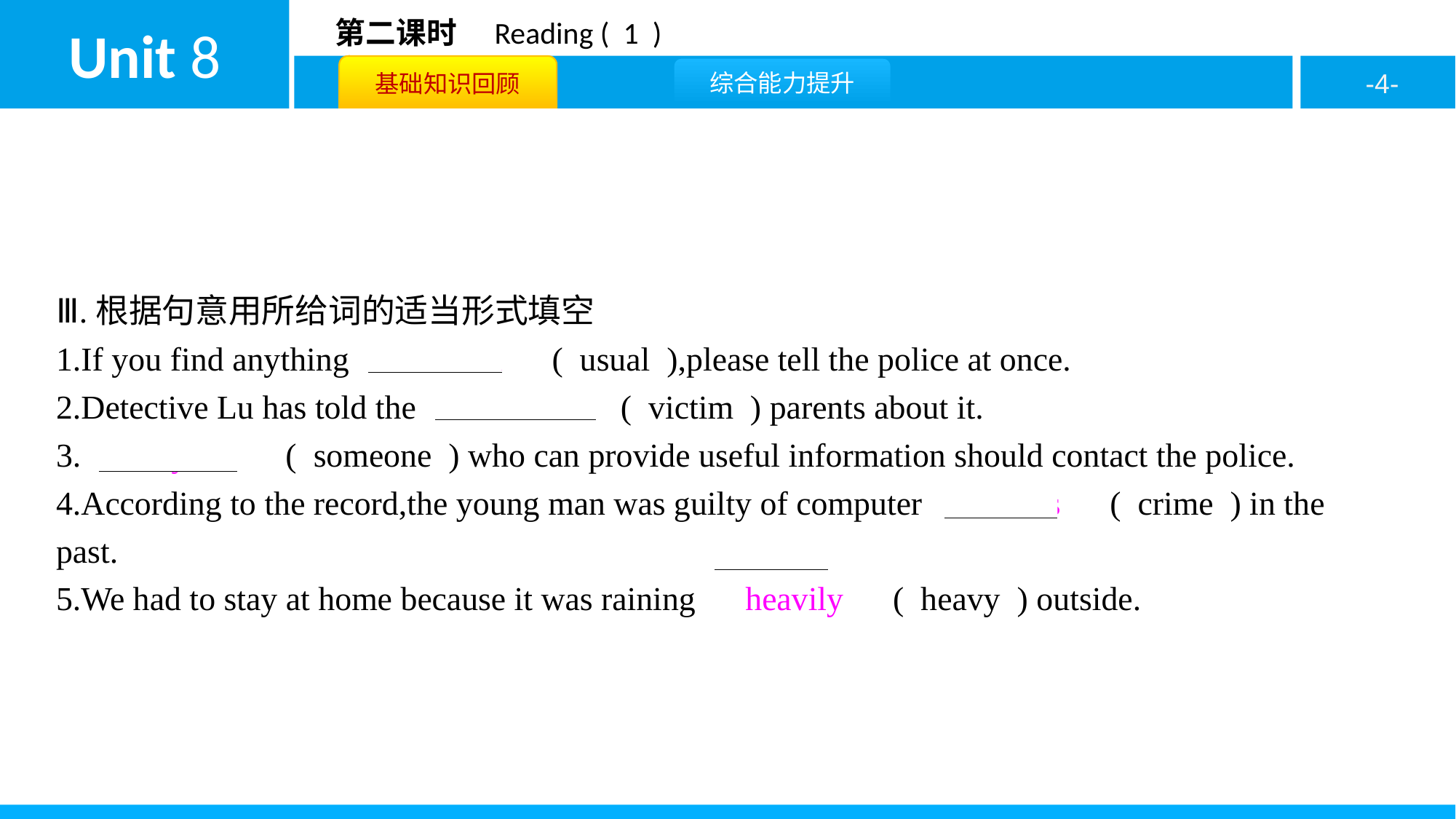

Ⅲ.根据句意用所给词的适当形式填空
1.If you find anything　unusual　(  usual  ),please tell the police at once.
2.Detective Lu has told the　victim’s　(  victim  ) parents about it.
3.　Anyone　(  someone  ) who can provide useful information should contact the police.
4.According to the record,the young man was guilty of computer　crimes　(  crime  ) in the past.
5.We had to stay at home because it was raining　heavily　(  heavy  ) outside.